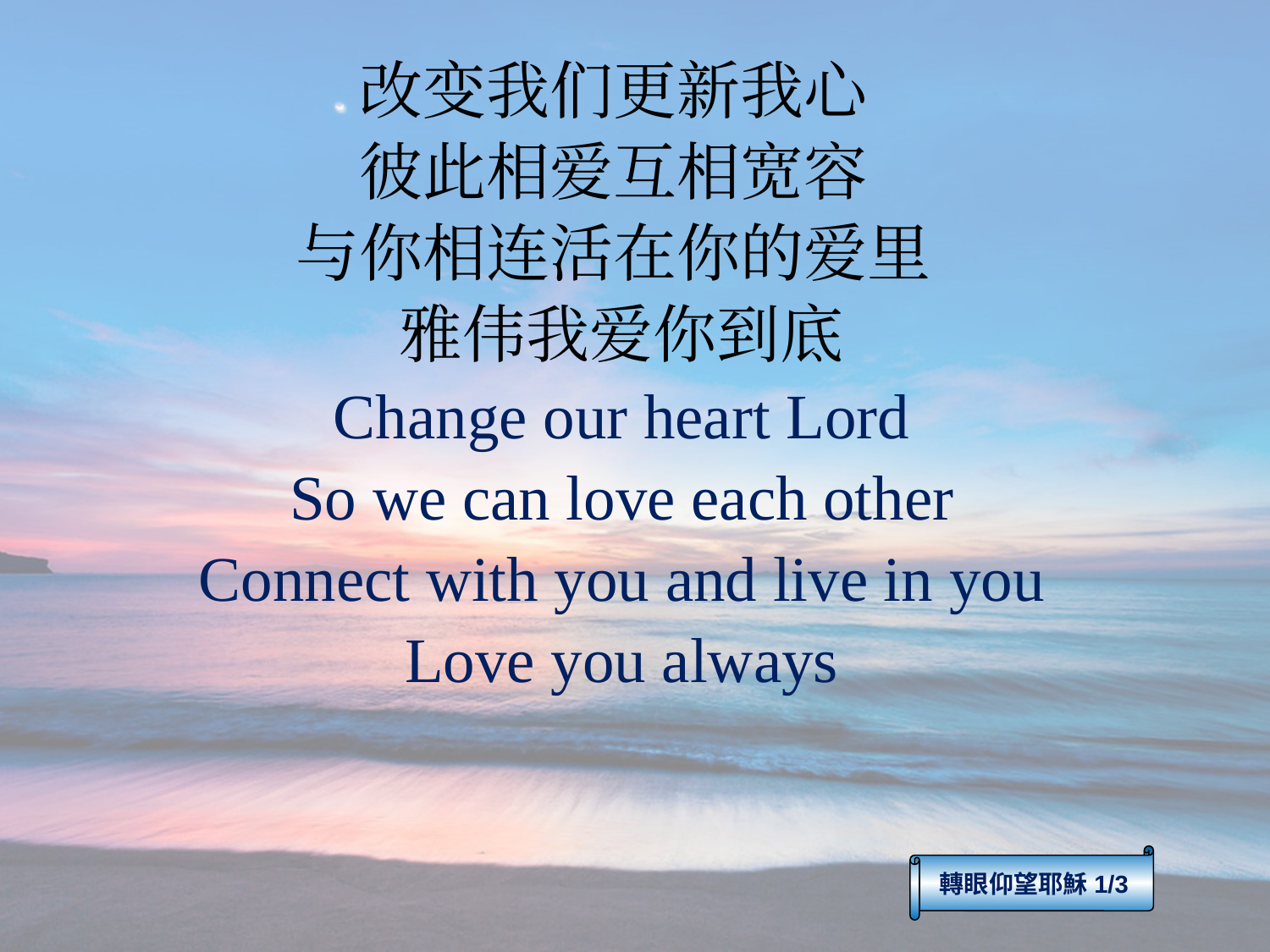

改变我们更新我心
彼此相爱互相宽容
与你相连活在你的爱里
雅伟我爱你到底
Change our heart Lord
So we can love each other
Connect with you and live in you
Love you always
轉眼仰望耶穌1/3